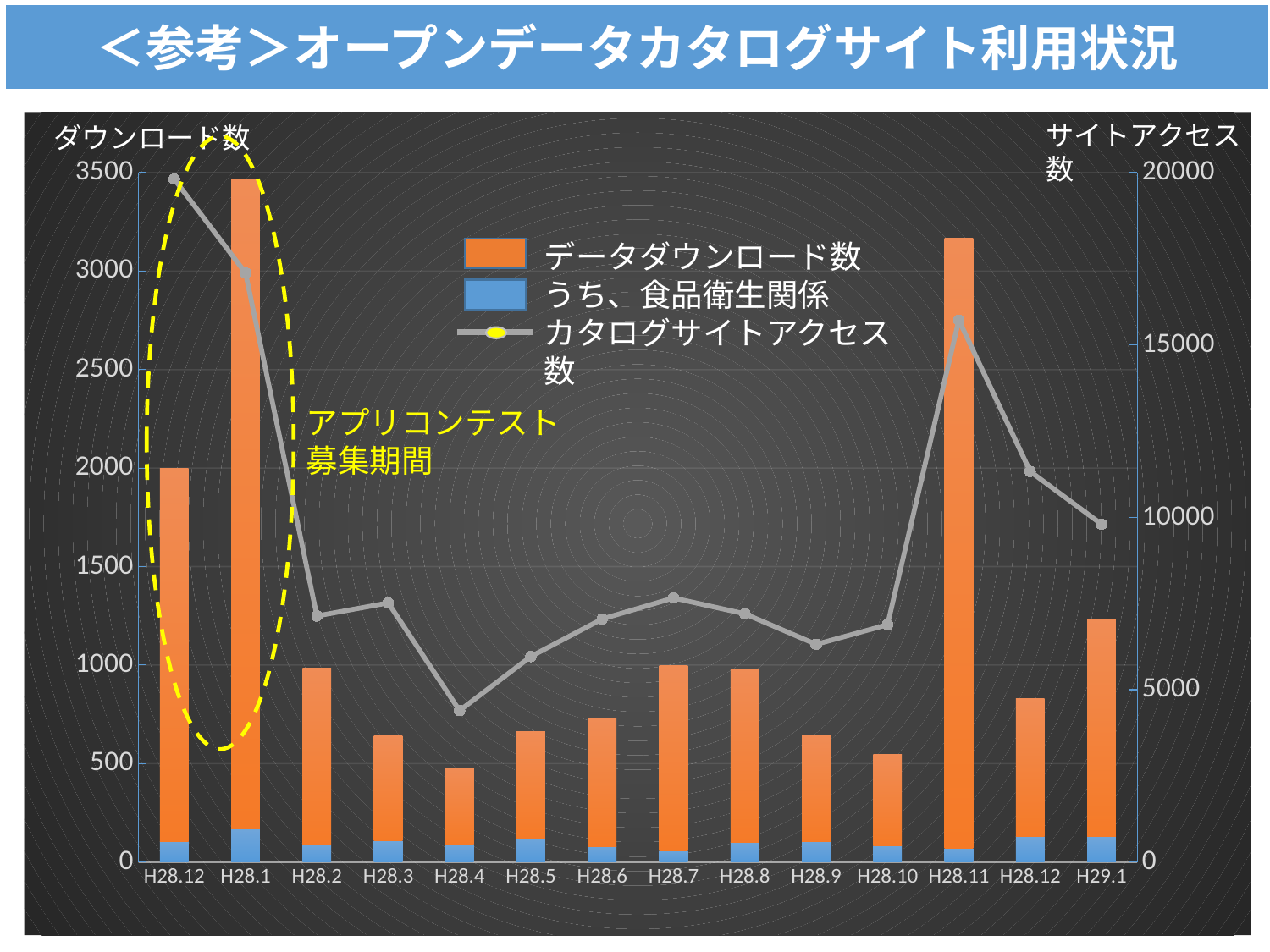

＜参考＞オープンデータカタログサイト利用状況
サイトアクセス数

### Chart

| Category | うち、食品衛生関係 | データアクセス数 | カタログサイトアクセス数 |
|---|---|---|---|
| H28.12 | 103.0 | 1894.0 | 19809.0 |
| H28.1 | 170.0 | 3295.0 | 17087.0 |
| H28.2 | 85.0 | 900.0 | 7139.0 |
| H28.3 | 107.0 | 532.0 | 7518.0 |
| H28.4 | 92.0 | 387.0 | 4394.0 |
| H28.5 | 121.0 | 540.0 | 5964.0 |
| H28.6 | 78.0 | 647.0 | 7053.0 |
| H28.7 | 59.0 | 939.0 | 7661.0 |
| H28.8 | 98.0 | 879.0 | 7202.0 |
| H28.9 | 103.0 | 542.0 | 6316.0 |
| H28.10 | 83.0 | 463.0 | 6885.0 |
| H28.11 | 68.0 | 3099.0 | 15721.0 |
| H28.12 | 128.0 | 702.0 | 11331.0 |
| H29.1 | 128.0 | 1107.0 | 9800.0 |
ダウンロード数

データダウンロード数
うち、食品衛生関係
カタログサイトアクセス数

アプリコンテスト
募集期間